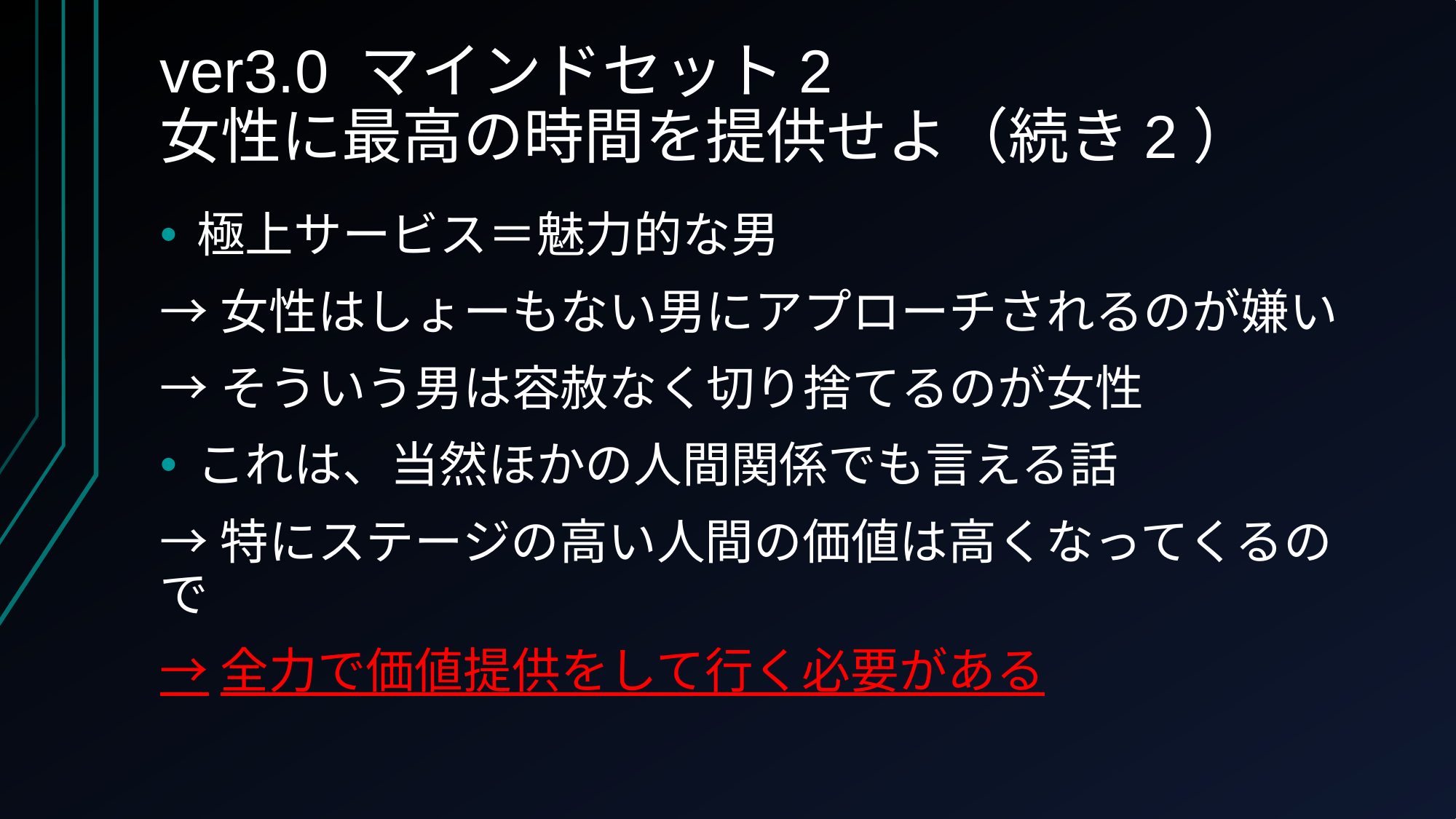

# ver3.0 マインドセット2 女性に最高の時間を提供せよ（続き2）
極上サービス＝魅力的な男
→女性はしょーもない男にアプローチされるのが嫌い
→そういう男は容赦なく切り捨てるのが女性
これは、当然ほかの人間関係でも言える話
→特にステージの高い人間の価値は高くなってくるので
→全力で価値提供をして行く必要がある